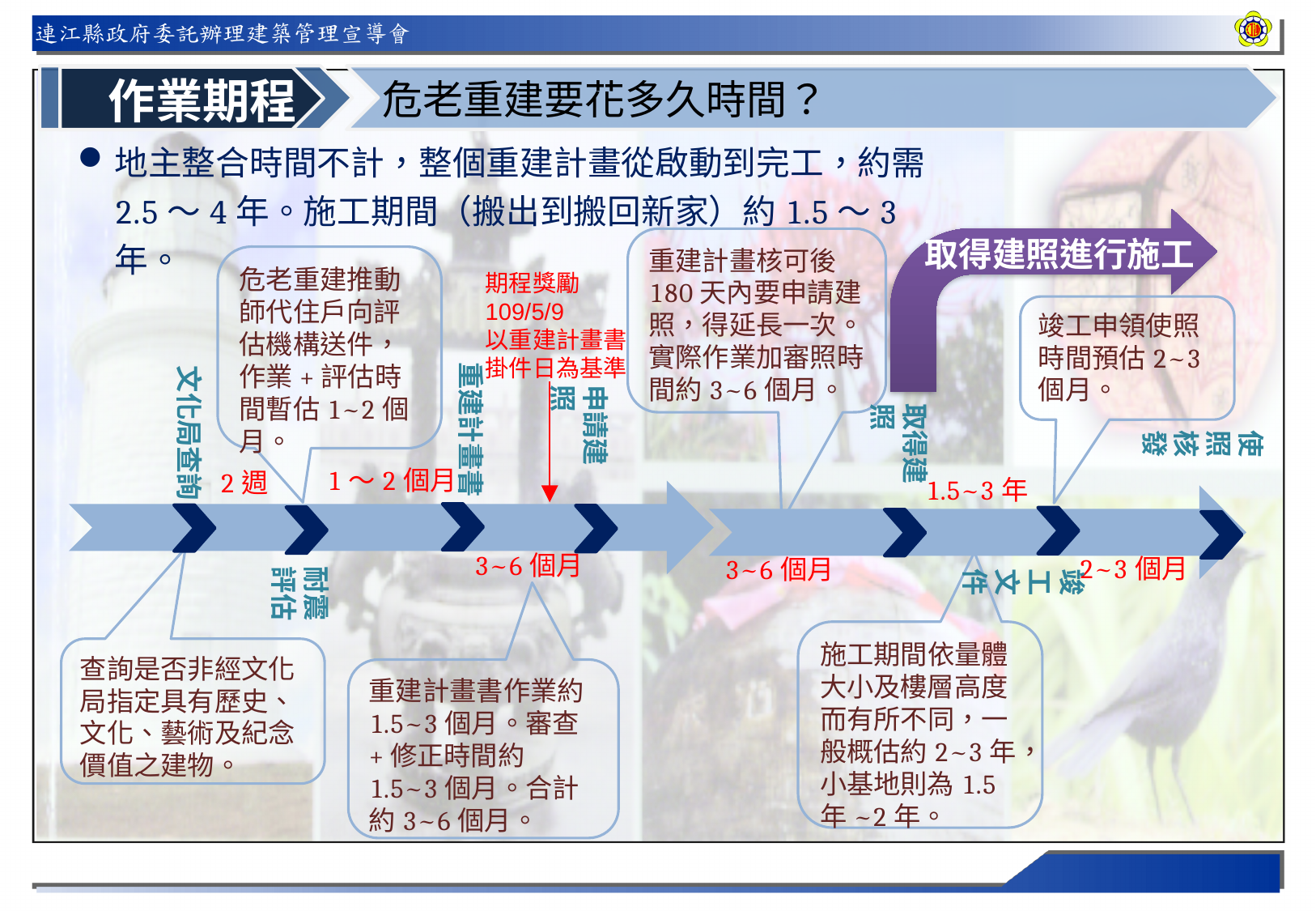

作業期程

危老重建要花多久時間？

地主整合時間不計，整個重建計畫從啟動到完工，約需2.5～4年。施工期間（搬出到搬回新家）約1.5～3年。

取得建照進行施工
重建計畫核可後180天內要申請建照，得延長一次。實際作業加審照時間約3~6個月。
危老重建推動師代住戶向評估機構送件，作業+評估時間暫估1~2個月。
期程獎勵
109/5/9
以重建計畫書
掛件日為基準
竣工申領使照時間預估2~3個月。
重建計畫書
文化局查詢
申請建照
取得建照
使照核發
1～2個月
2週
1.5~3年

3~6個月
2~3個月
3~6個月
耐震
評估
竣工文件

施工期間依量體大小及樓層高度而有所不同，一般概估約2~3年，小基地則為1.5年~2年。
查詢是否非經文化局指定具有歷史、文化、藝術及紀念價值之建物。
重建計畫書作業約1.5~3個月。審查+修正時間約1.5~3個月。合計約3~6個月。